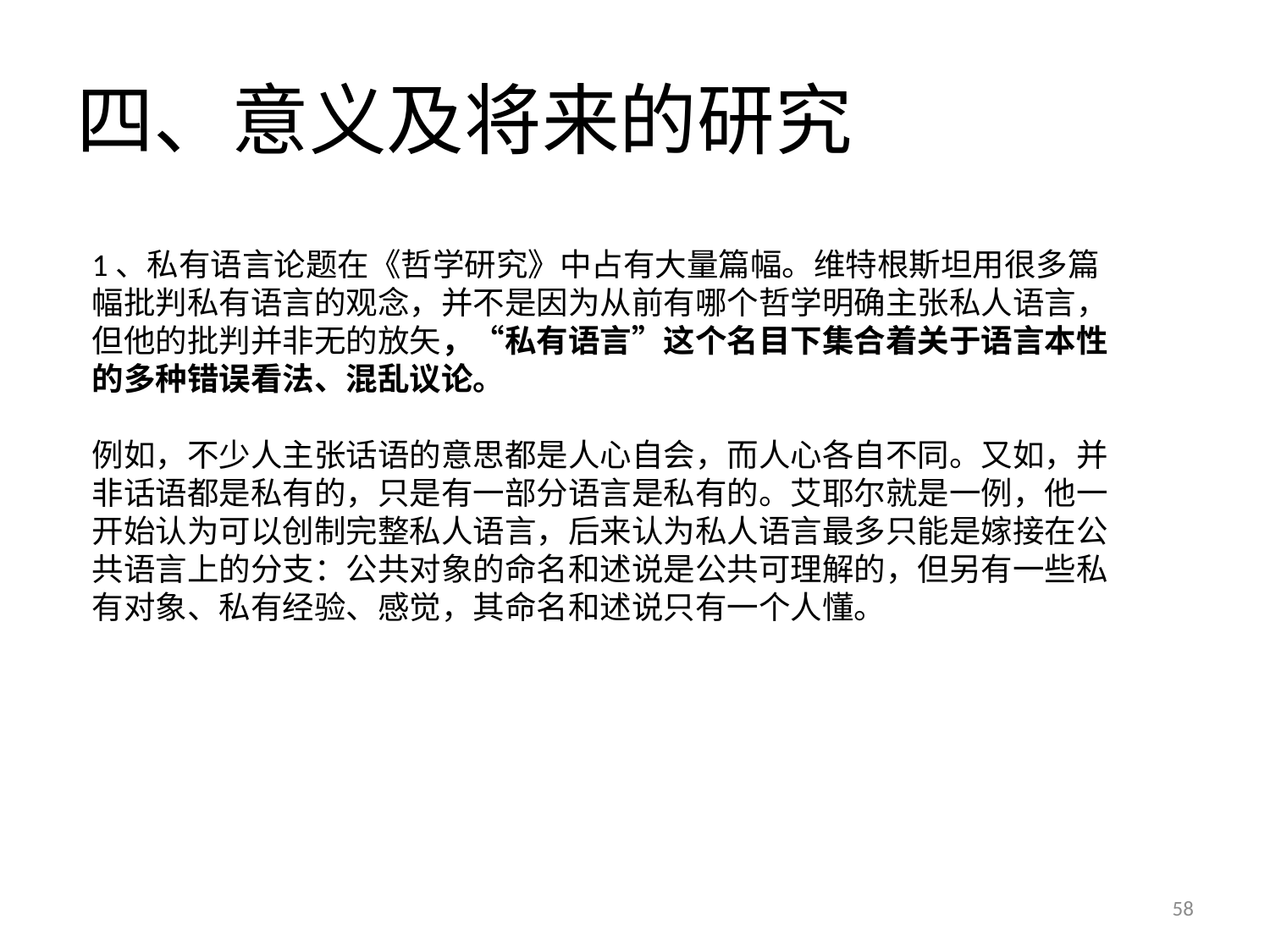

# 四、意义及将来的研究
1、私有语言论题在《哲学研究》中占有大量篇幅。维特根斯坦用很多篇幅批判私有语言的观念，并不是因为从前有哪个哲学明确主张私人语言，但他的批判并非无的放矢，“私有语言”这个名目下集合着关于语言本性的多种错误看法、混乱议论。

例如，不少人主张话语的意思都是人心自会，而人心各自不同。又如，并非话语都是私有的，只是有一部分语言是私有的。艾耶尔就是一例，他一开始认为可以创制完整私人语言，后来认为私人语言最多只能是嫁接在公共语言上的分支：公共对象的命名和述说是公共可理解的，但另有一些私有对象、私有经验、感觉，其命名和述说只有一个人懂。
58